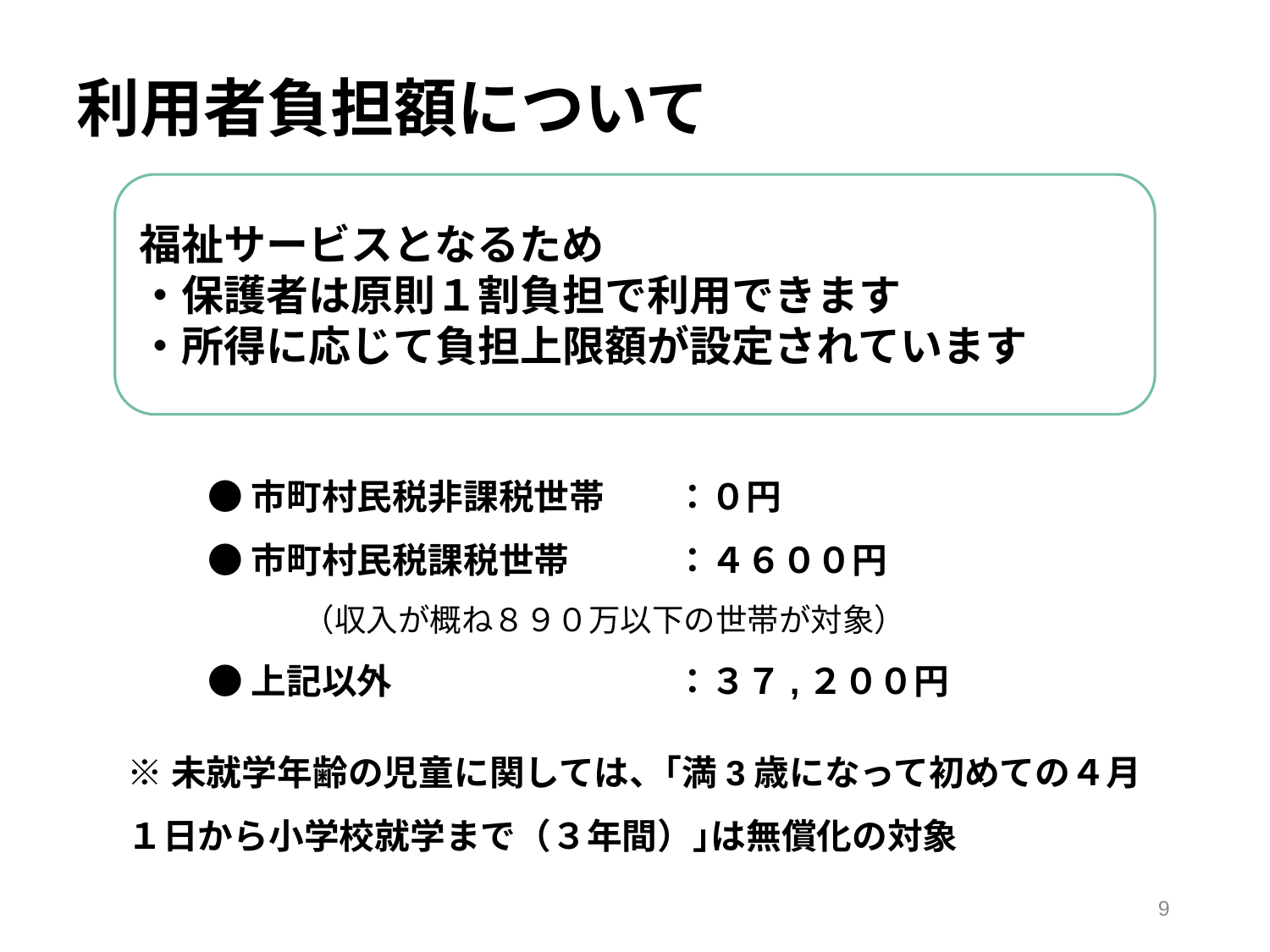

# 利用者負担額について
福祉サービスとなるため
・保護者は原則１割負担で利用できます
・所得に応じて負担上限額が設定されています
●市町村民税非課税世帯　　：０円
●市町村民税課税世帯　　　：４６００円
（収入が概ね８９０万以下の世帯が対象）
●上記以外　　　　　　　　：３７,２００円
※未就学年齢の児童に関しては、｢満3歳になって初めての４⽉１⽇から小学校就学まで（３年間）｣は無償化の対象
9